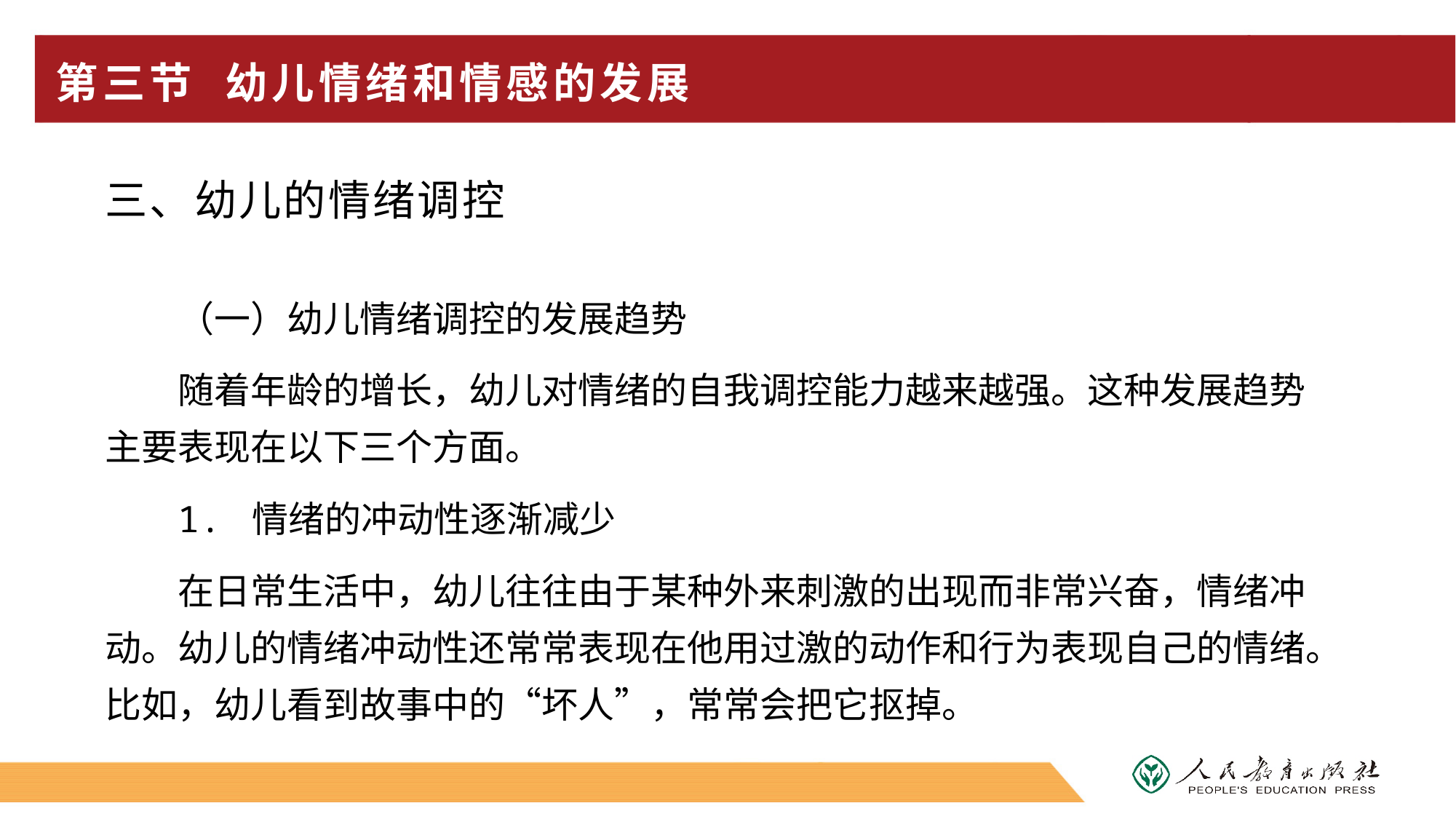

# 第三节  幼儿情绪和情感的发展
三、幼儿的情绪调控
（一）幼儿情绪调控的发展趋势
随着年龄的增长，幼儿对情绪的自我调控能力越来越强。这种发展趋势主要表现在以下三个方面。
1. 情绪的冲动性逐渐减少
在日常生活中，幼儿往往由于某种外来刺激的出现而非常兴奋，情绪冲动。幼儿的情绪冲动性还常常表现在他用过激的动作和行为表现自己的情绪。比如，幼儿看到故事中的“坏人”，常常会把它抠掉。